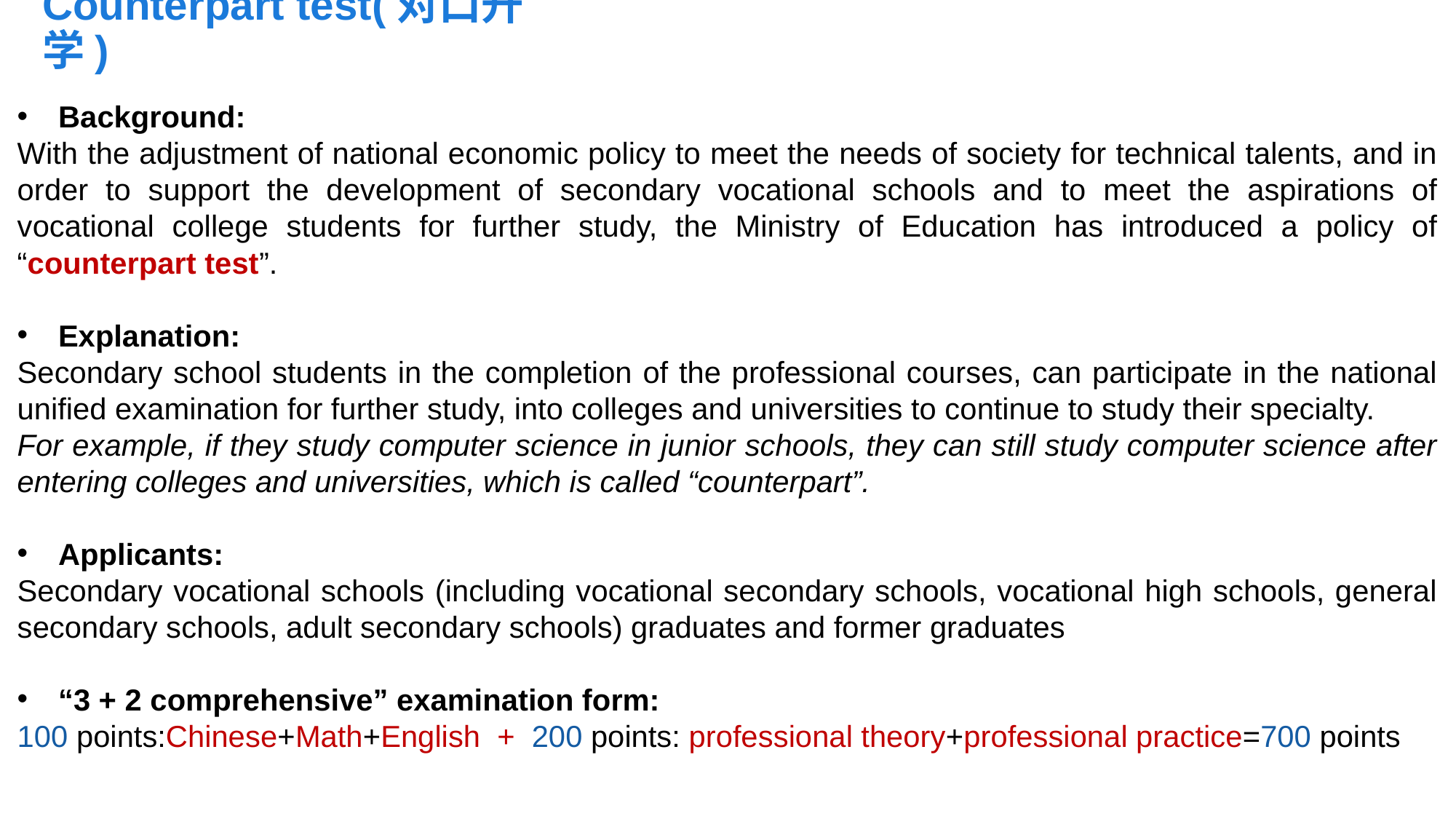

# Counterpart test(对口升学)
Background:
With the adjustment of national economic policy to meet the needs of society for technical talents, and in order to support the development of secondary vocational schools and to meet the aspirations of vocational college students for further study, the Ministry of Education has introduced a policy of “counterpart test”.

Explanation:
Secondary school students in the completion of the professional courses, can participate in the national unified examination for further study, into colleges and universities to continue to study their specialty.
For example, if they study computer science in junior schools, they can still study computer science after entering colleges and universities, which is called “counterpart”.

Applicants:
Secondary vocational schools (including vocational secondary schools, vocational high schools, general secondary schools, adult secondary schools) graduates and former graduates

“3 + 2 comprehensive” examination form:
100 points:Chinese+Math+English  +  200 points: professional theory+professional practice=700 points